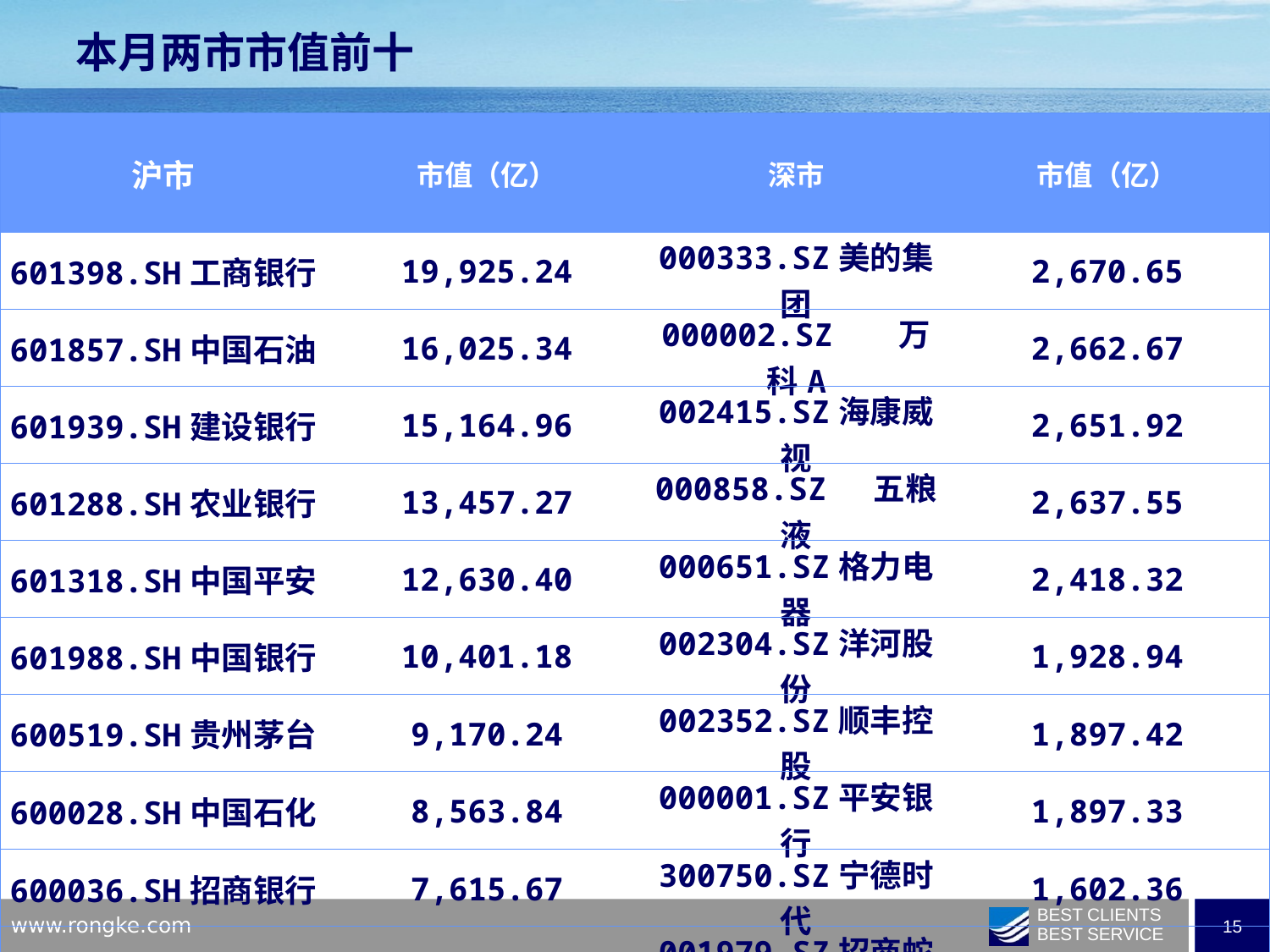

本月两市市值前十
| 沪市 | 市值（亿） | 深市 | 市值（亿） |
| --- | --- | --- | --- |
| 601398.SH工商银行 | 19,925.24 | 000333.SZ美的集团 | 2,670.65 |
| 601857.SH中国石油 | 16,025.34 | 000002.SZ 万科A | 2,662.67 |
| 601939.SH建设银行 | 15,164.96 | 002415.SZ海康威视 | 2,651.92 |
| 601288.SH农业银行 | 13,457.27 | 000858.SZ 五粮液 | 2,637.55 |
| 601318.SH中国平安 | 12,630.40 | 000651.SZ格力电器 | 2,418.32 |
| 601988.SH中国银行 | 10,401.18 | 002304.SZ洋河股份 | 1,928.94 |
| 600519.SH贵州茅台 | 9,170.24 | 002352.SZ顺丰控股 | 1,897.42 |
| 600028.SH中国石化 | 8,563.84 | 000001.SZ平安银行 | 1,897.33 |
| 600036.SH招商银行 | 7,615.67 | 300750.SZ宁德时代 | 1,602.36 |
| 601628.SH中国人寿 | 5,886.99 | 001979.SZ招商蛇口 | 1,477.27 |
|  |  |  |  |